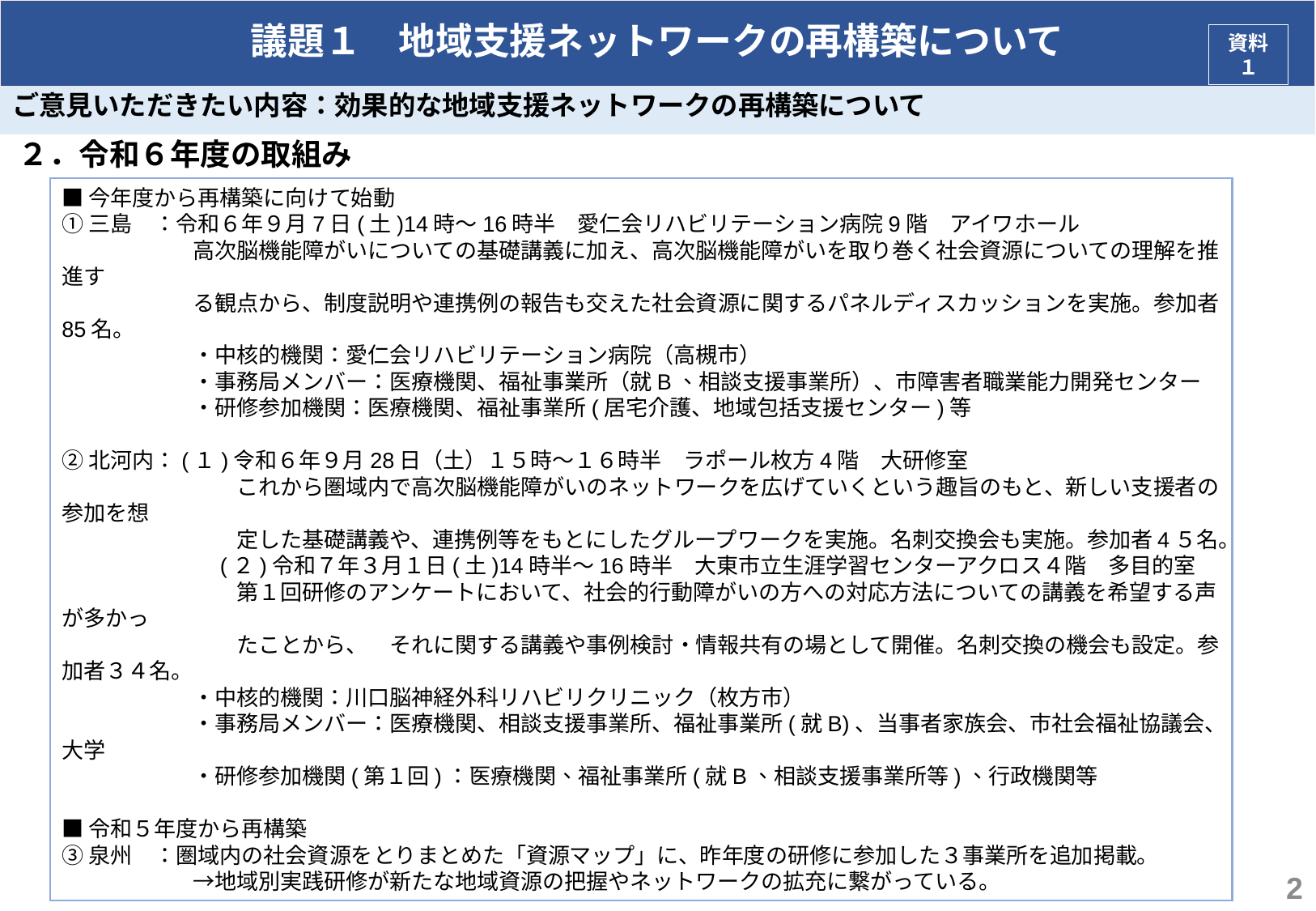

# 議題１　地域支援ネットワークの再構築について
資料１
ご意見いただきたい内容：効果的な地域支援ネットワークの再構築について

２．令和６年度の取組み

■今年度から再構築に向けて始動
①三島　：令和６年９月7日(土)14時～16時半　愛仁会リハビリテーション病院9階　アイワホール
　　　　　　高次脳機能障がいについての基礎講義に加え、高次脳機能障がいを取り巻く社会資源についての理解を推進す
　　　　　　る観点から、制度説明や連携例の報告も交えた社会資源に関するパネルディスカッションを実施。参加者85名。
　　　　　　・中核的機関：愛仁会リハビリテーション病院（高槻市）
　　　　　　・事務局メンバー：医療機関、福祉事業所（就B、相談支援事業所）、市障害者職業能力開発センター
　　　　　　・研修参加機関：医療機関、福祉事業所(居宅介護、地域包括支援センター)等

②北河内：(１)令和６年９月28日（土）１５時～１６時半　ラポール枚方4階　大研修室
　　　　　　　　これから圏域内で高次脳機能障がいのネットワークを広げていくという趣旨のもと、新しい支援者の参加を想
　　　　　　　　定した基礎講義や、連携例等をもとにしたグループワークを実施。名刺交換会も実施。参加者4５名。
　　　　　　　(２)令和７年３月１日(土)14時半～16時半　大東市立生涯学習センターアクロス４階　多目的室
　　　　　　　　第１回研修のアンケートにおいて、社会的行動障がいの方への対応方法についての講義を希望する声が多かっ
　　　　　　　　たことから、　それに関する講義や事例検討・情報共有の場として開催。名刺交換の機会も設定。参加者３４名。
　　　　　　・中核的機関：川口脳神経外科リハビリクリニック（枚方市）
　　　　　　・事務局メンバー：医療機関、相談支援事業所、福祉事業所(就B)、当事者家族会、市社会福祉協議会、大学
　　　　　　・研修参加機関(第１回)：医療機関、福祉事業所(就B、相談支援事業所等)、行政機関等

■令和５年度から再構築
③泉州　：圏域内の社会資源をとりまとめた「資源マップ」に、昨年度の研修に参加した３事業所を追加掲載。
　　　　　　→地域別実践研修が新たな地域資源の把握やネットワークの拡充に繋がっている。

④中河内：令和７年２月27日(木) 14時半～16時　くすのきプラザ・多目的ホール
　　　　　　　医療・福祉それぞれの面から支援の現状や制度等の説明を行うとともに、より良い連携をテーマとしたパネル
　　　　　　　ディスカッションを実施。参加者５４名。
　　　　　　・研修参加機関：医療機関、福祉事業所（居宅介護、相談支援事業所）、当事者家族会等
2